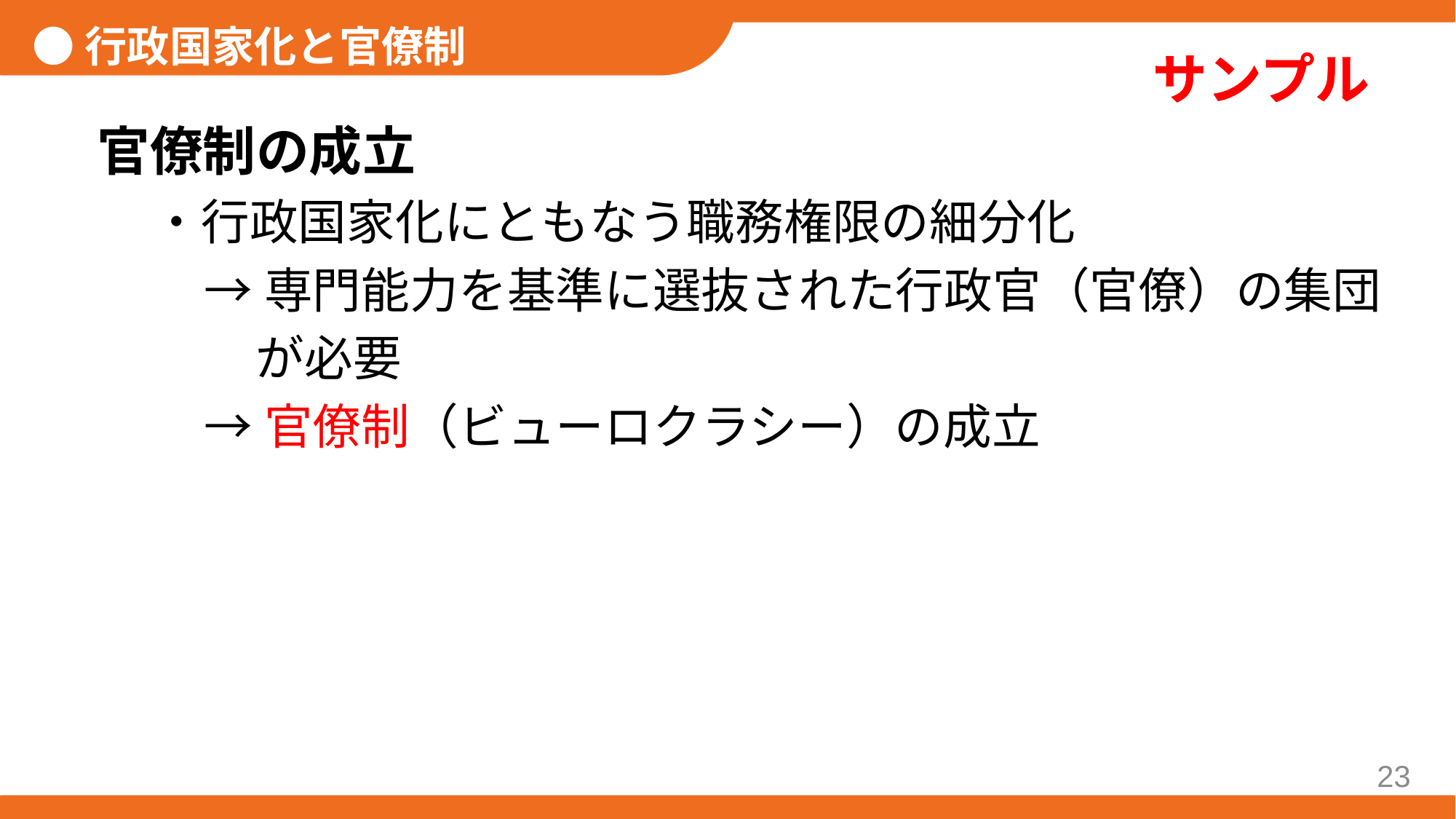

●行政国家化と官僚制
官僚制の成立
・行政国家化にともなう職務権限の細分化
→専門能力を基準に選抜された行政官（官僚）の集団
が必要
→官僚制（ビューロクラシー）の成立